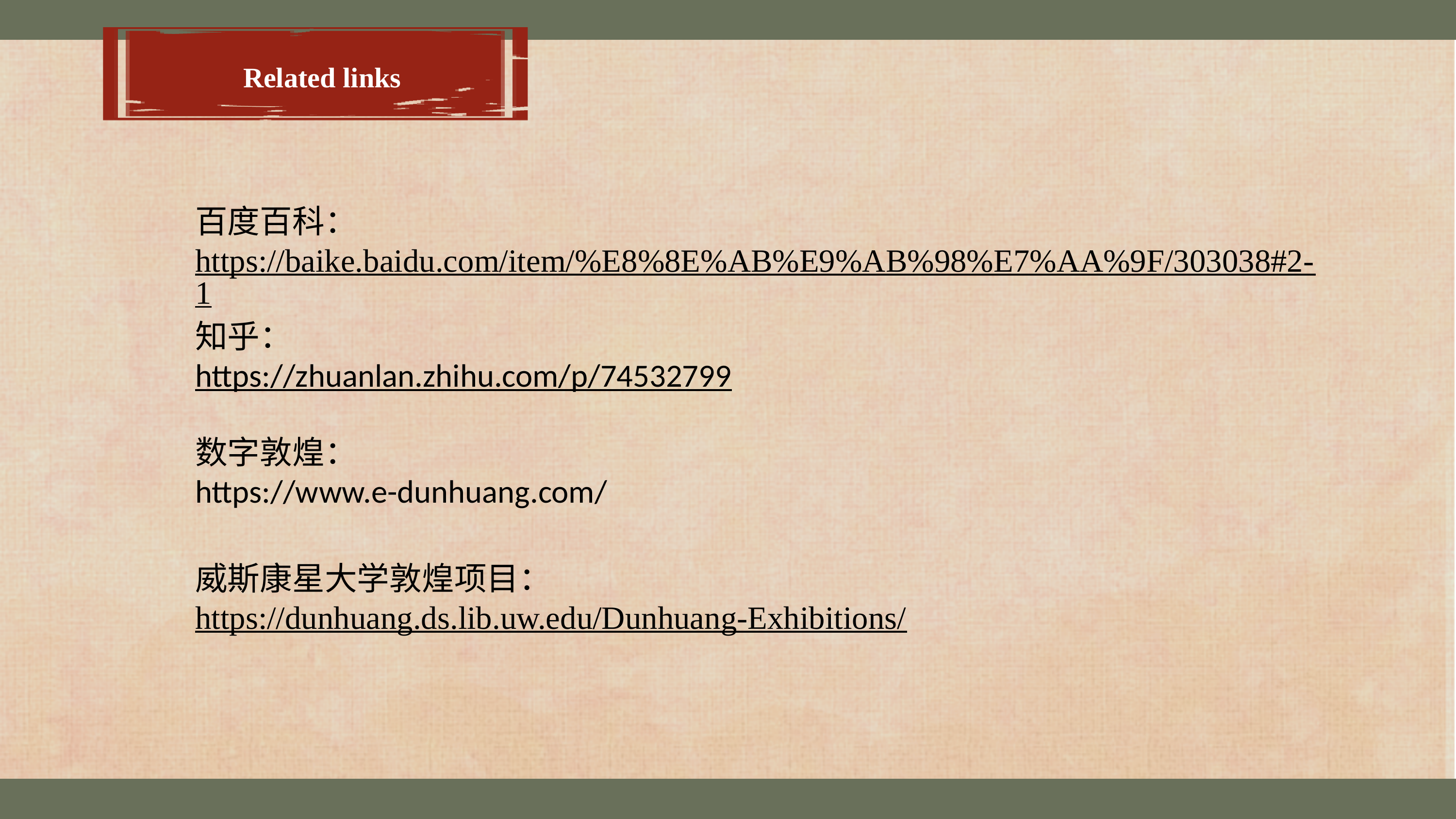

Related links

百度百科：https://baike.baidu.com/item/%E8%8E%AB%E9%AB%98%E7%AA%9F/303038#2-1
知乎：
https://zhuanlan.zhihu.com/p/74532799
数字敦煌：
https://www.e-dunhuang.com/
威斯康星大学敦煌项目：https://dunhuang.ds.lib.uw.edu/Dunhuang-Exhibitions/